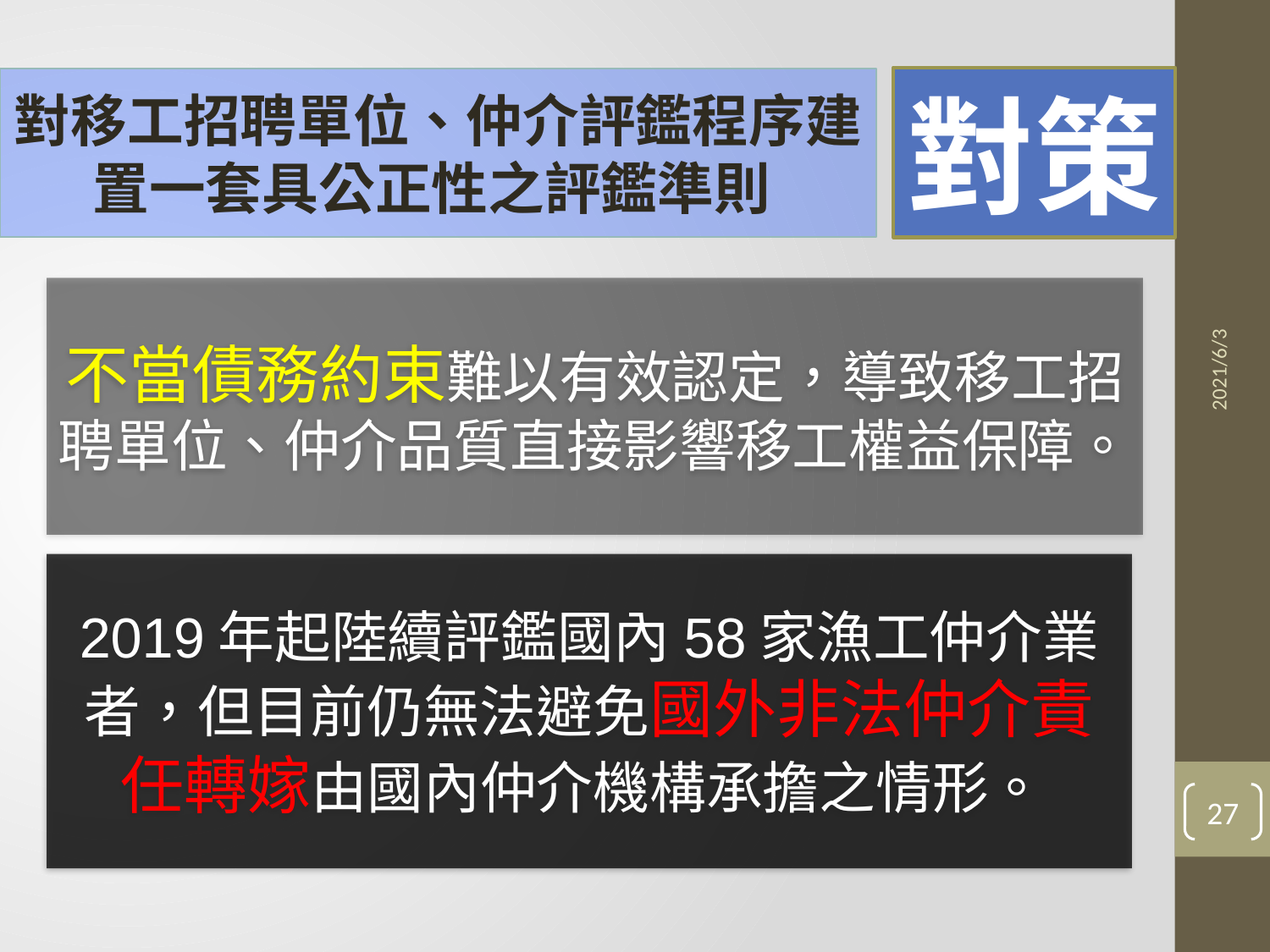

對策
對移工招聘單位、仲介評鑑程序建置一套具公正性之評鑑準則
2021/6/3
不當債務約束難以有效認定，導致移工招聘單位、仲介品質直接影響移工權益保障。
2019年起陸續評鑑國內58家漁工仲介業者，但目前仍無法避免國外非法仲介責任轉嫁由國內仲介機構承擔之情形。

27